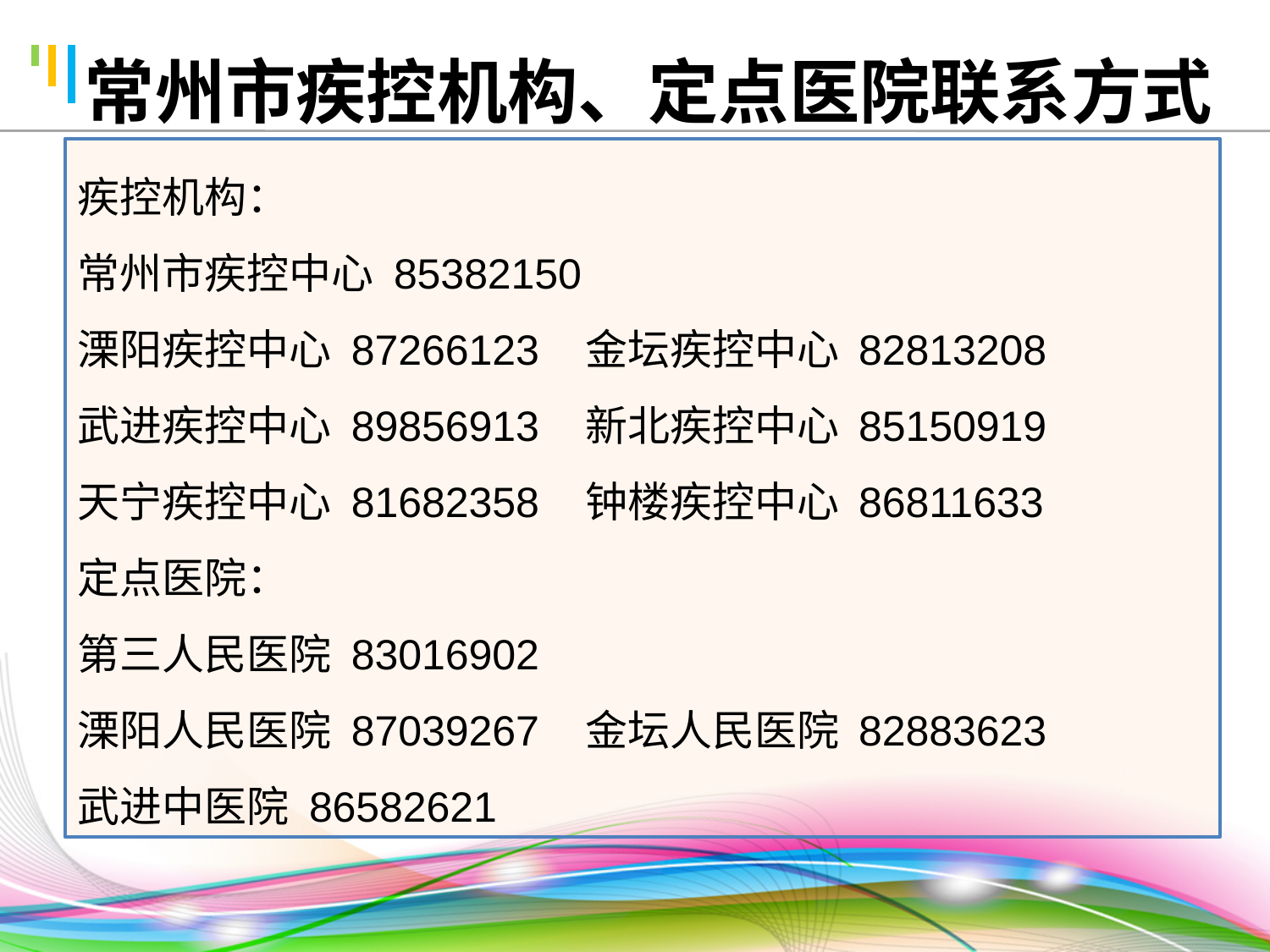

# 常州市疾控机构、定点医院联系方式
疾控机构：
常州市疾控中心 85382150
溧阳疾控中心 87266123   金坛疾控中心 82813208
武进疾控中心 89856913   新北疾控中心 85150919
天宁疾控中心 81682358   钟楼疾控中心 86811633
定点医院：
第三人民医院 83016902
溧阳人民医院 87039267   金坛人民医院 82883623
武进中医院 86582621